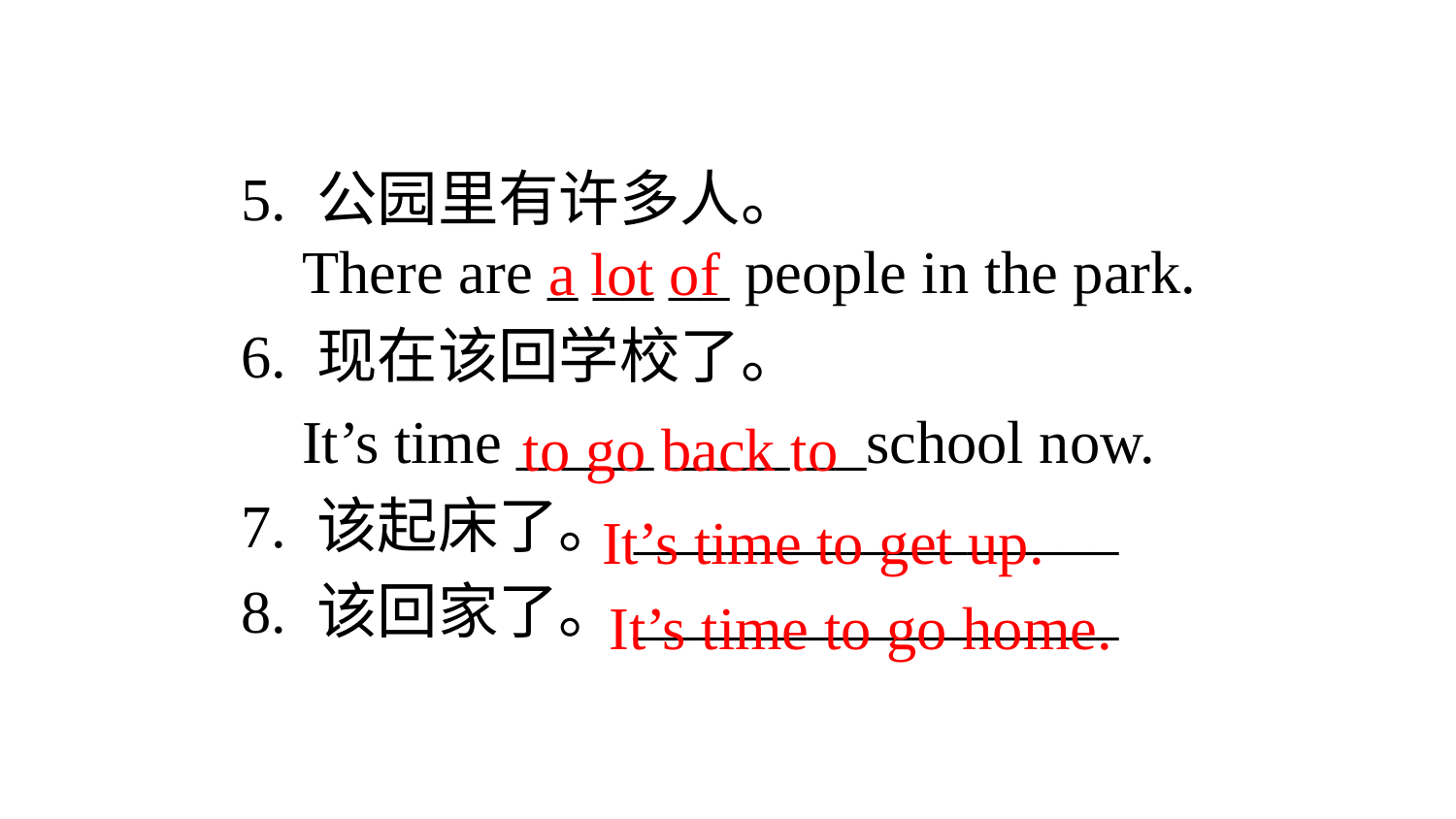

5. 公园里有许多人。
    There are _ __ __ people in the park.
6. 现在该回学校了。
    It’s time _ ___ ____ __school now.
7. 该起床了。________________
8. 该回家了。________________
a lot of
to go back to
It’s time to get up.
It’s time to go home.